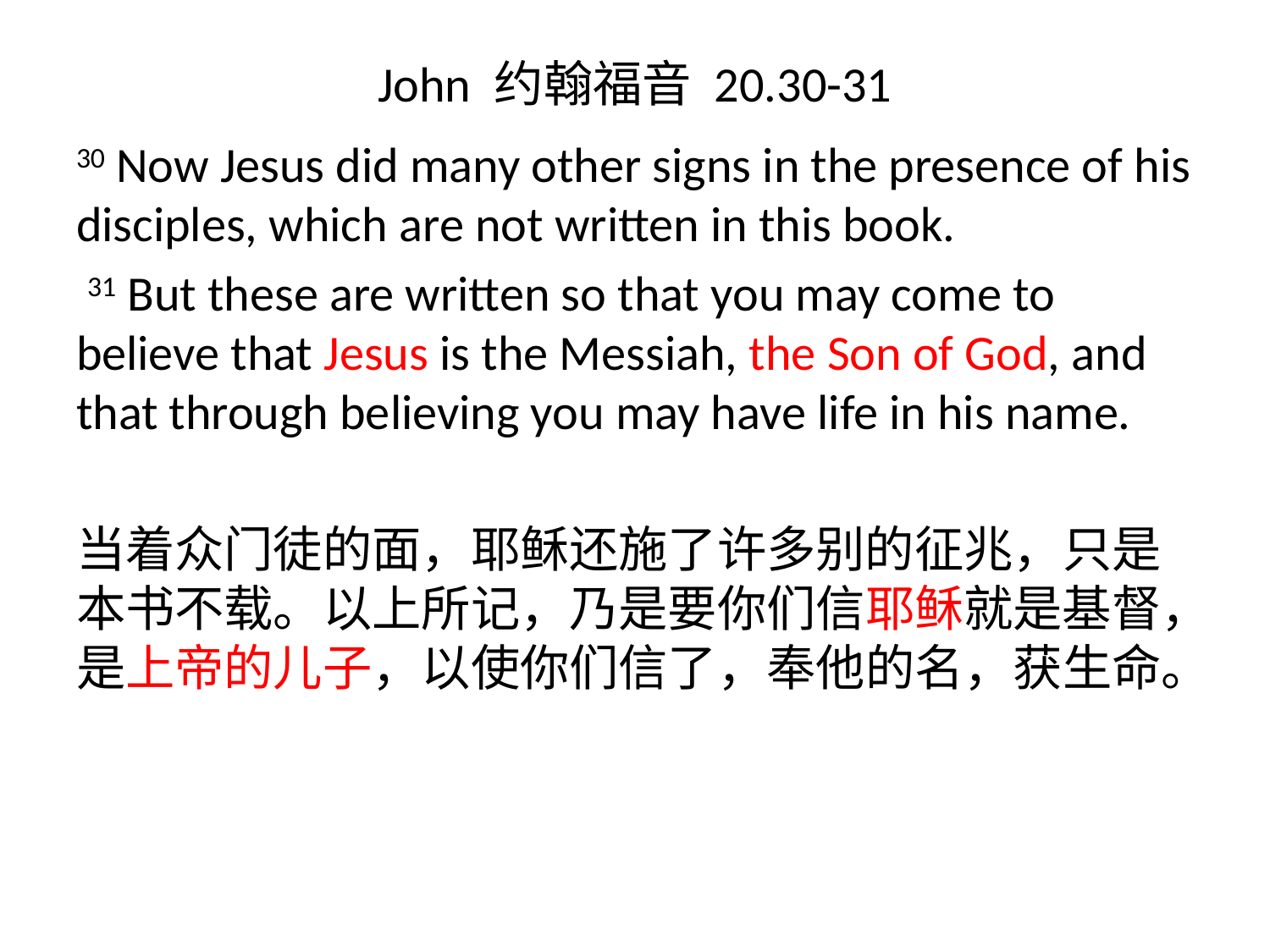

# John 约翰福音 20.30-31
30 Now Jesus did many other signs in the presence of his disciples, which are not written in this book.
 31 But these are written so that you may come to believe that Jesus is the Messiah, the Son of God, and that through believing you may have life in his name.

当着众门徒的面，耶稣还施了许多别的征兆，只是本书不载。以上所记，乃是要你们信耶稣就是基督，是上帝的儿子，以使你们信了，奉他的名，获生命。